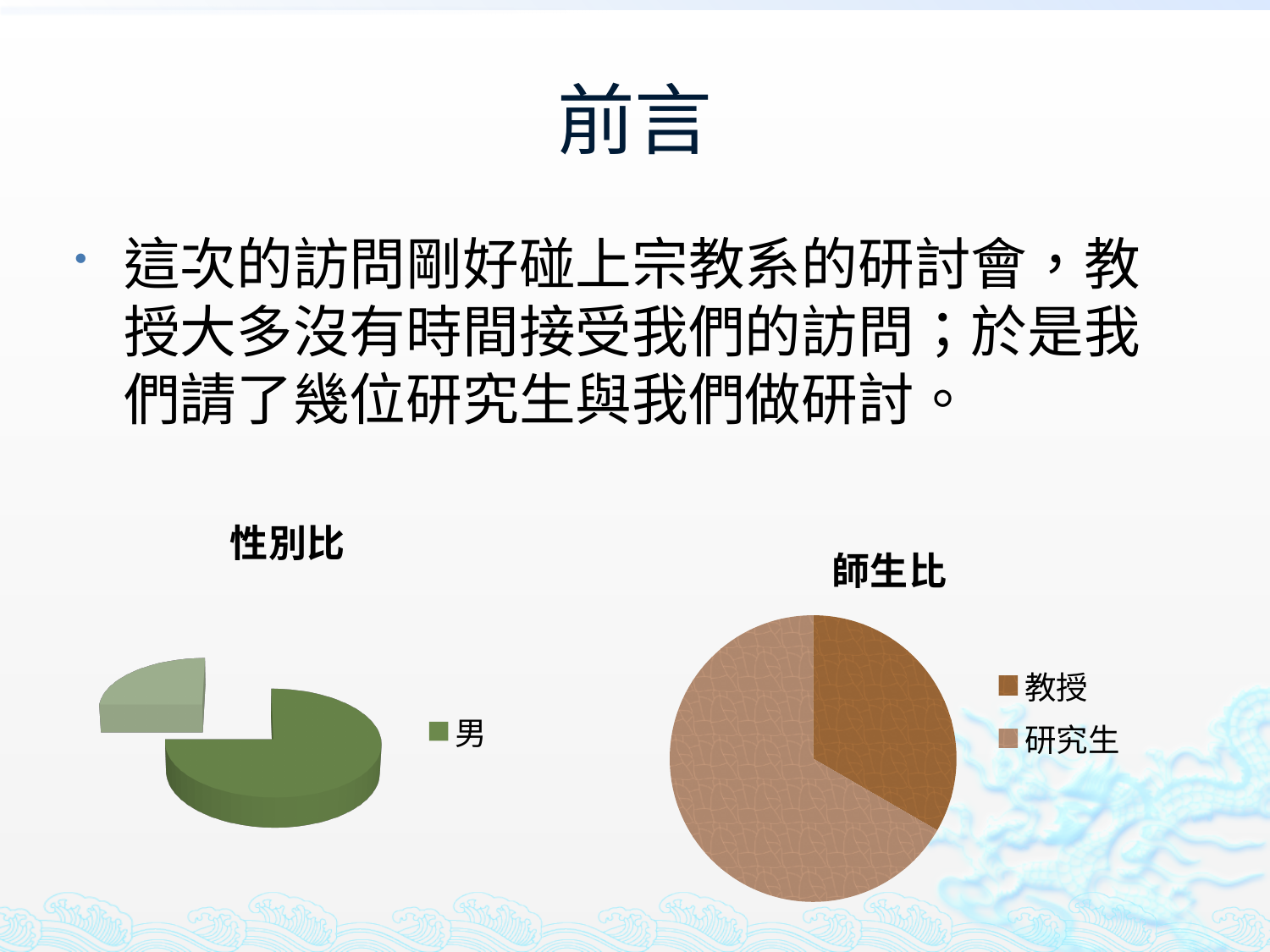

# 前言
這次的訪問剛好碰上宗教系的研討會，教授大多沒有時間接受我們的訪問；於是我們請了幾位研究生與我們做研討。

[unsupported chart]

### Chart: 師生比

| Category | 師生比 |
|---|---|
| 教授 | 0.4 |
| 研究生 | 0.8 |